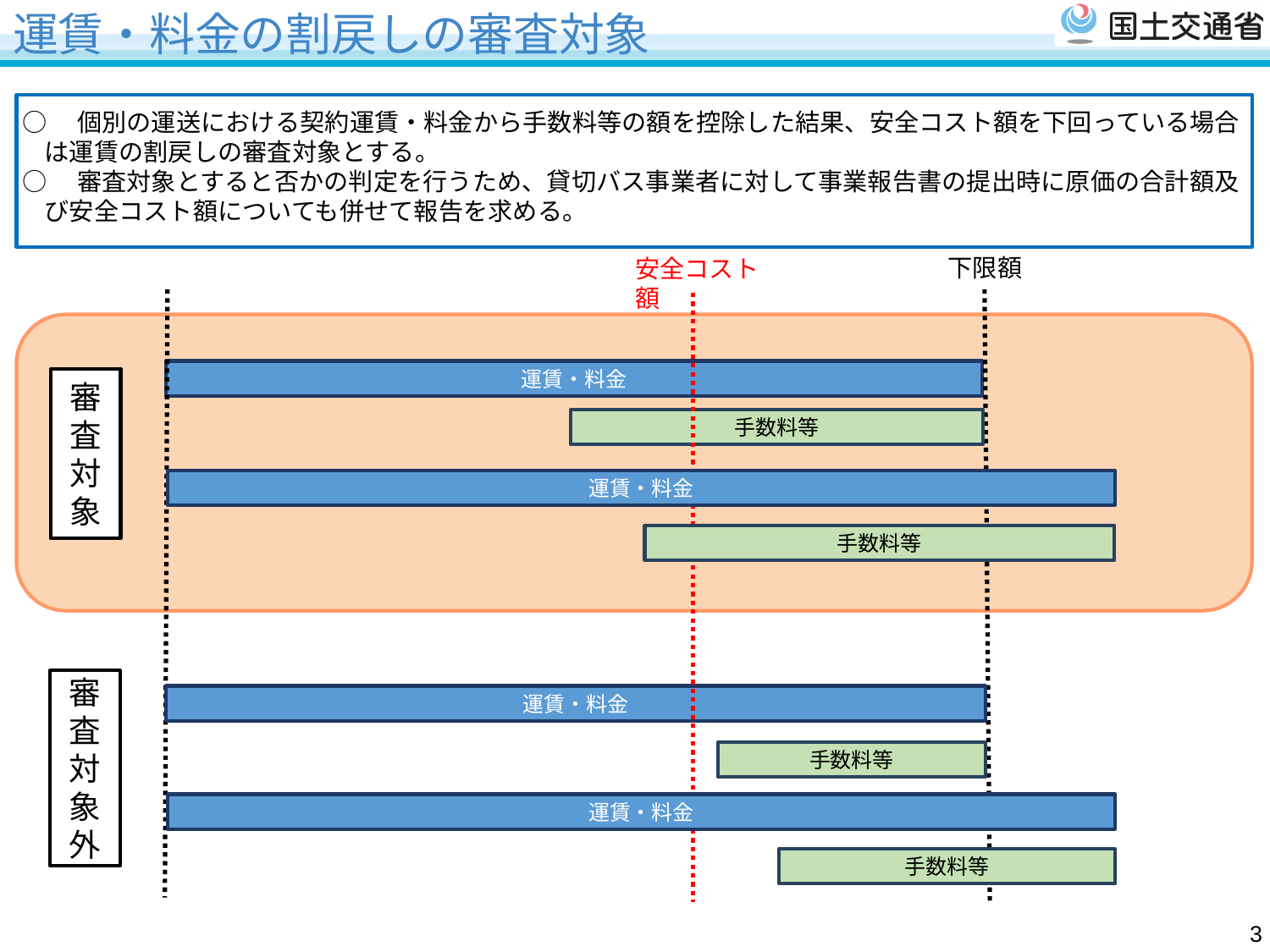

# 運賃・料金の割戻しの審査対象

○　個別の運送における契約運賃・料金から手数料等の額を控除した結果、安全コスト額を下回っている場合は運賃の割戻しの審査対象とする。
○　審査対象とすると否かの判定を行うため、貸切バス事業者に対して事業報告書の提出時に原価の合計額及び安全コスト額についても併せて報告を求める。
下限額
安全コスト額

運賃・料金
審査対象
手数料等
運賃・料金
手数料等
審査対象
外
運賃・料金
手数料等
運賃・料金
手数料等
3